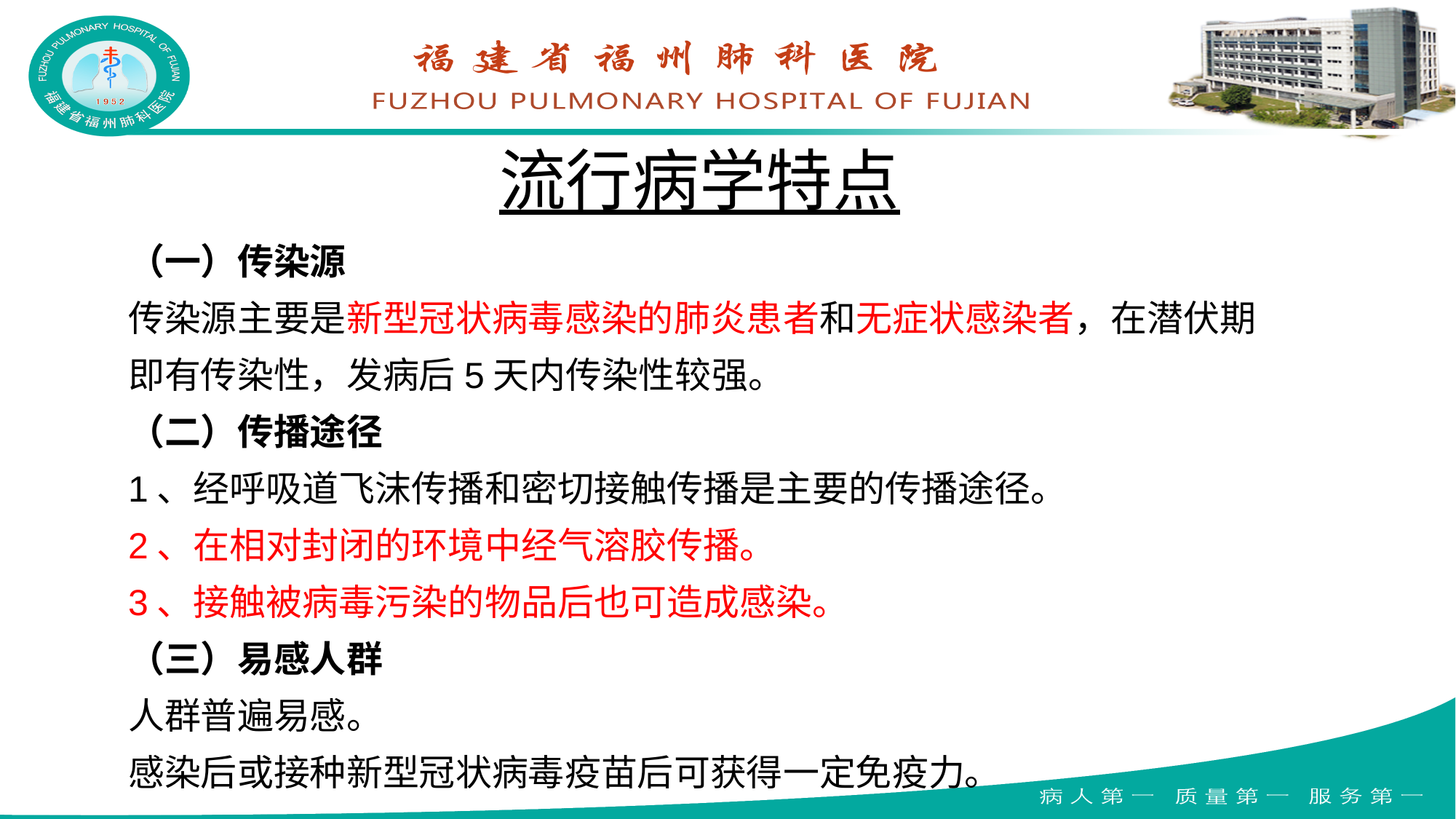

# 流行病学特点
（一）传染源
传染源主要是新型冠状病毒感染的肺炎患者和无症状感染者，在潜伏期即有传染性，发病后5天内传染性较强。
（二）传播途径
1、经呼吸道飞沫传播和密切接触传播是主要的传播途径。
2、在相对封闭的环境中经气溶胶传播。
3、接触被病毒污染的物品后也可造成感染。
（三）易感人群
人群普遍易感。
感染后或接种新型冠状病毒疫苗后可获得一定免疫力。